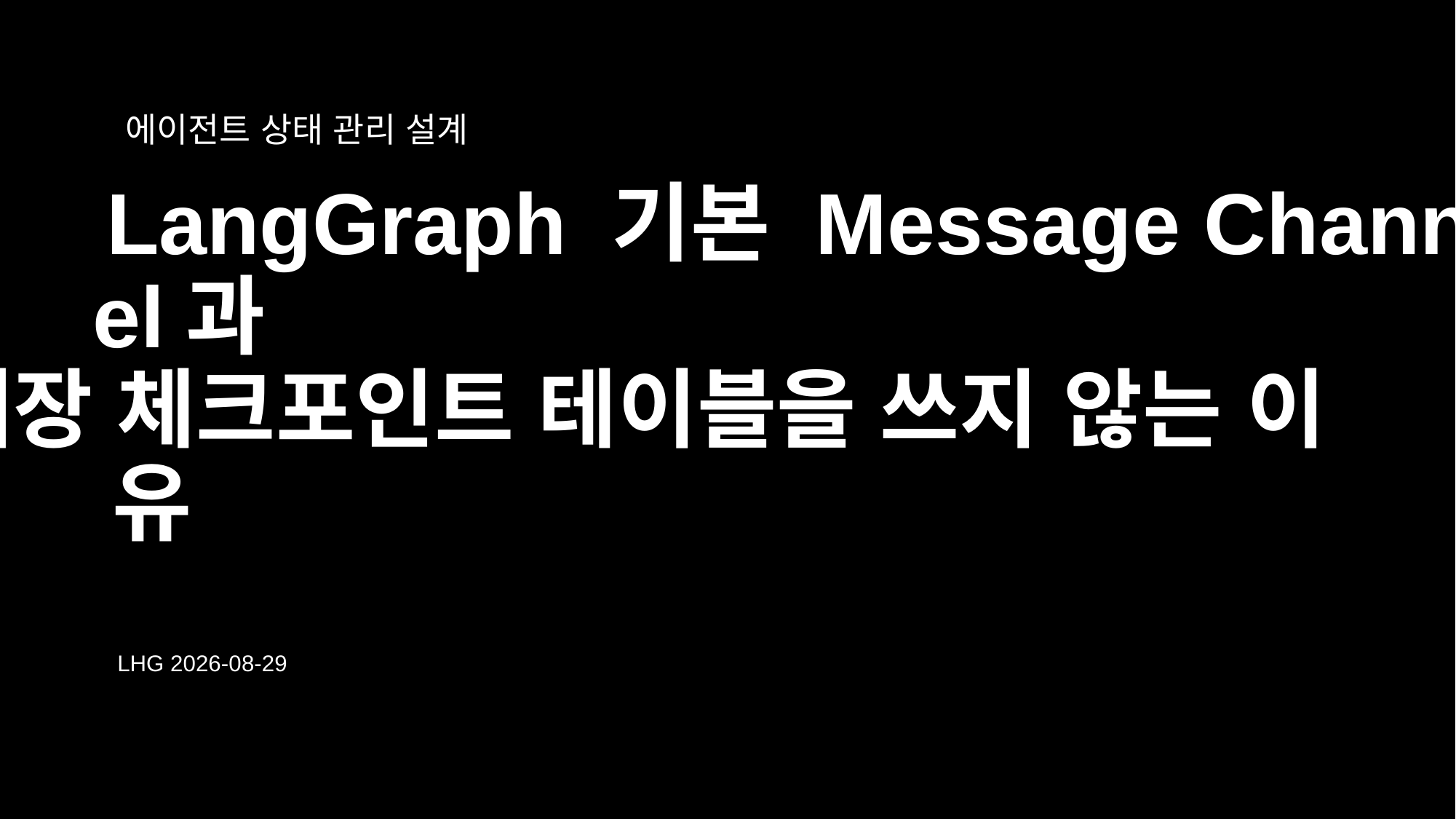

에이전트 상태 관리 설계
LangGraph 기본 Message Chann
el과
내장 체크포인트 테이블을 쓰지 않는 이
유
LHG 2026-08-29